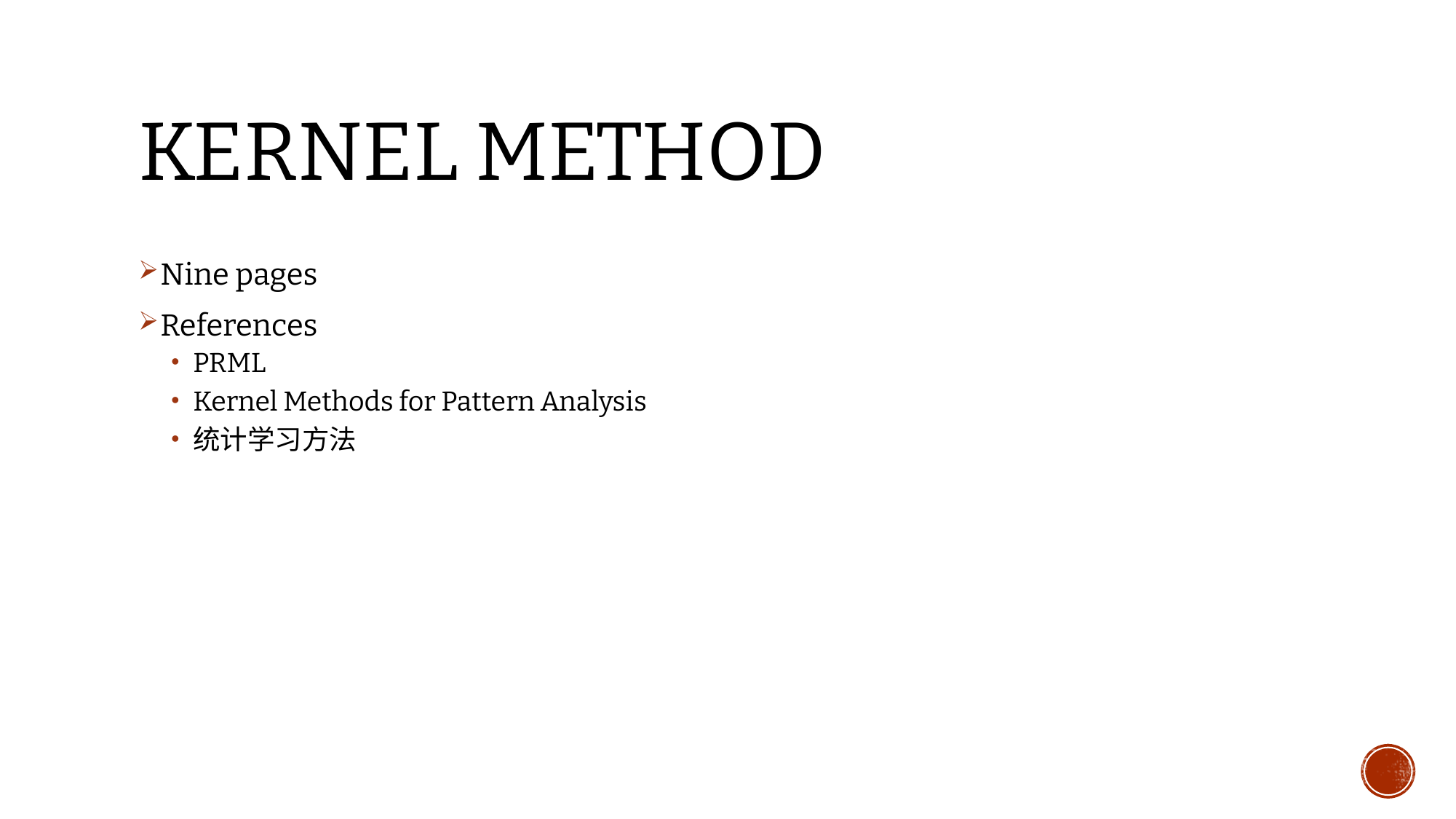

# Kernel Method
Nine pages
References
PRML
Kernel Methods for Pattern Analysis
统计学习方法